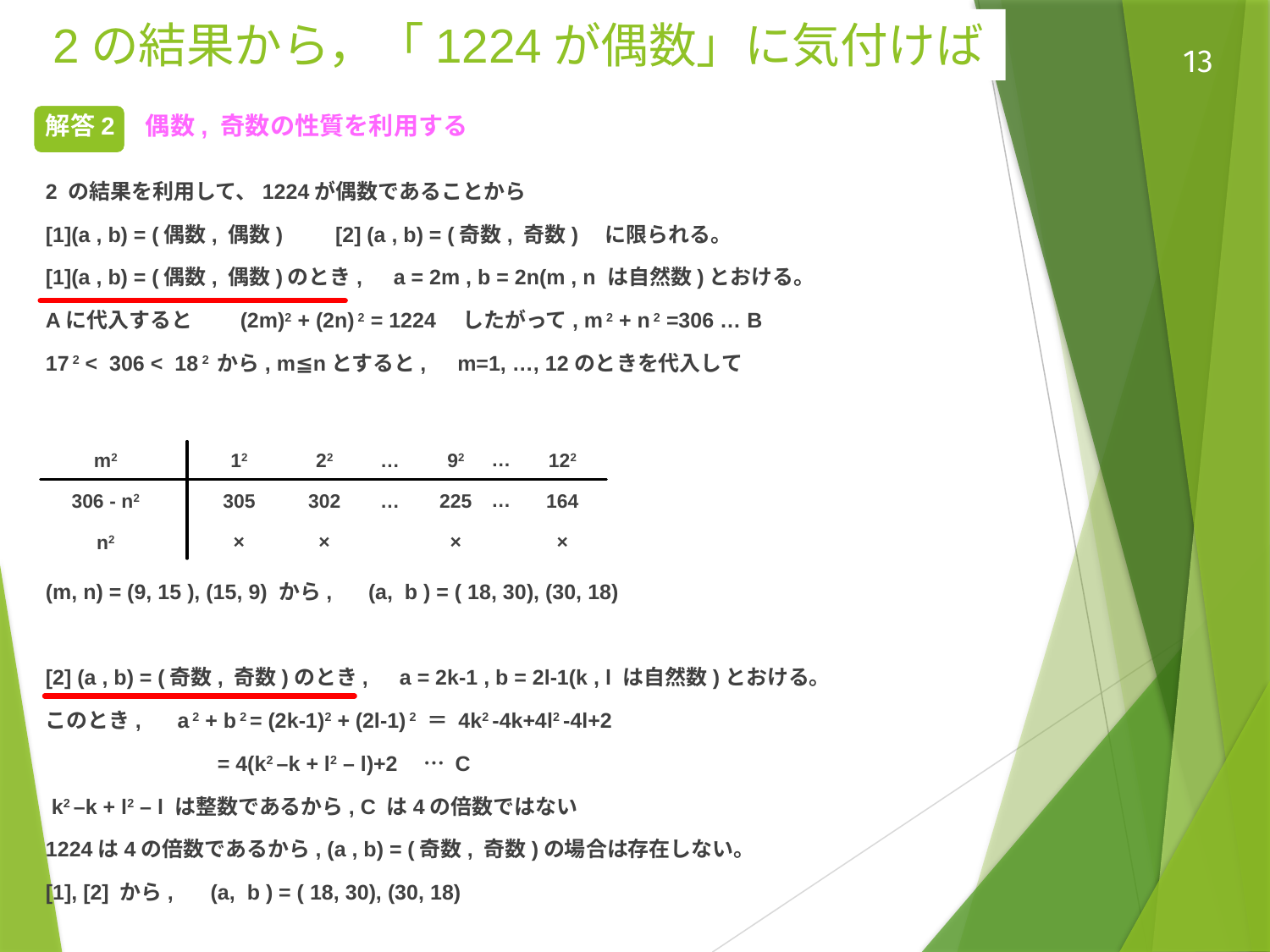

# 2の結果から，「1224が偶数」に気付けば
解答2　偶数, 奇数の性質を利用する

2 の結果を利用して、1224が偶数であることから
[1](a , b) = (偶数, 偶数)　　[2] (a , b) = (奇数, 奇数)　に限られる。
[1](a , b) = (偶数, 偶数)のとき,　a = 2m , b = 2n(m , n は自然数)とおける。
Aに代入すると　　(2m)2 + (2n) 2 = 1224　したがって, m 2 + n 2 =306 … B
17 2 <  306 <  18 2 から, m≦nとすると,　m=1, …, 12のときを代入して

…
…
12
305
×
22
302
×
92
225
×
122
164
×
…
…
m2
306 - n2
n2
(m, n) = (9, 15 ), (15, 9) から,　 (a,  b ) = ( 18, 30), (30, 18)

[2] (a , b) = (奇数, 奇数)のとき,　a = 2k-1 , b = 2l-1(k , l は自然数)とおける。
このとき,　 a 2 + b 2 = (2k-1)2 + (2l-1) 2 ＝ 4k2 -4k+4l2 -4l+2
                             = 4(k2 –k + l2 – l)+2　… C
 k2 –k + l2 – l は整数であるから, C は4の倍数ではない
1224は4の倍数であるから, (a , b) = (奇数, 奇数)の場合は存在しない。
[1], [2] から, 　(a,  b ) = ( 18, 30), (30, 18)